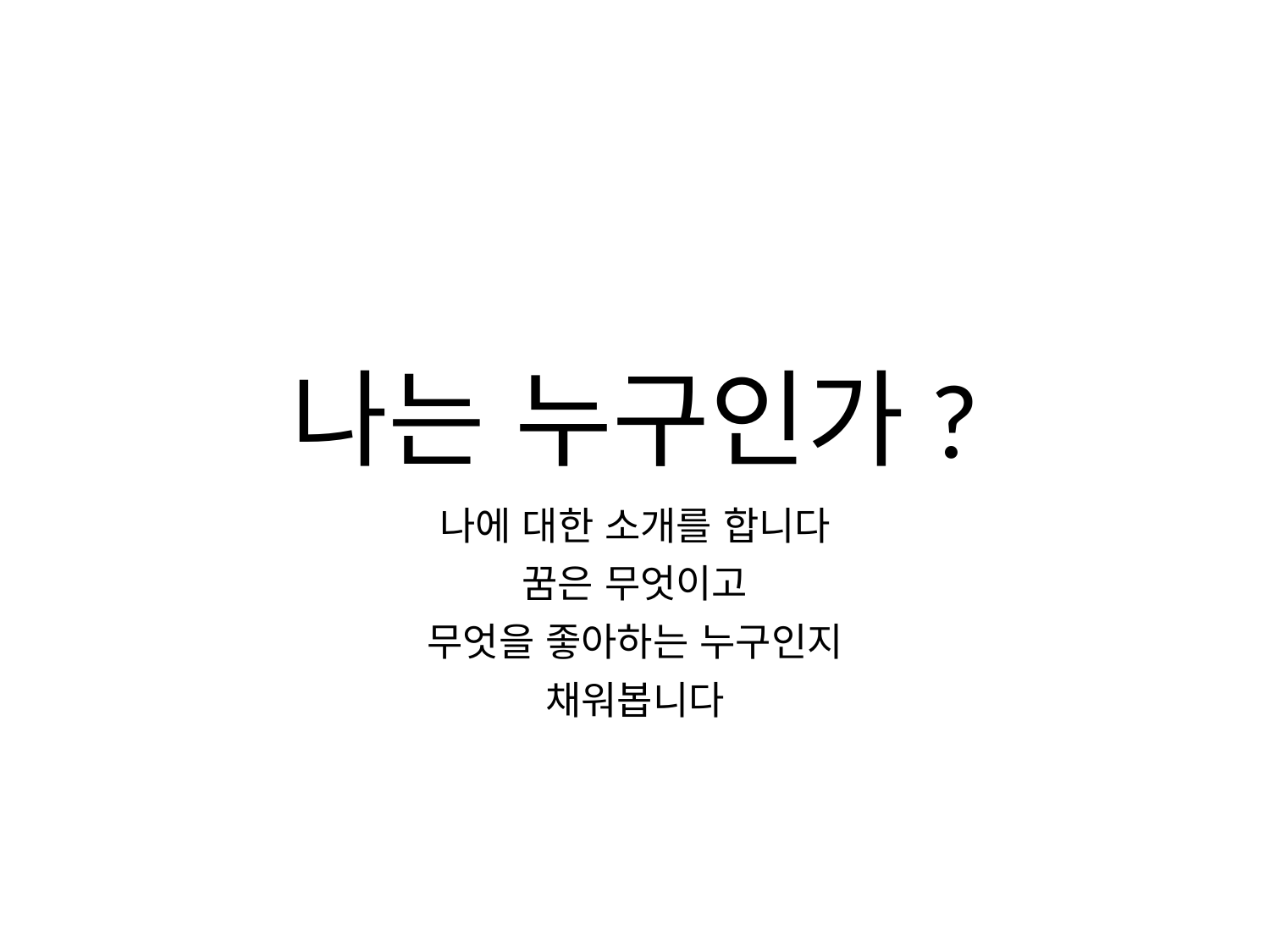

# 나는 누구인가?
나에 대한 소개를 합니다
꿈은 무엇이고
무엇을 좋아하는 누구인지
채워봅니다